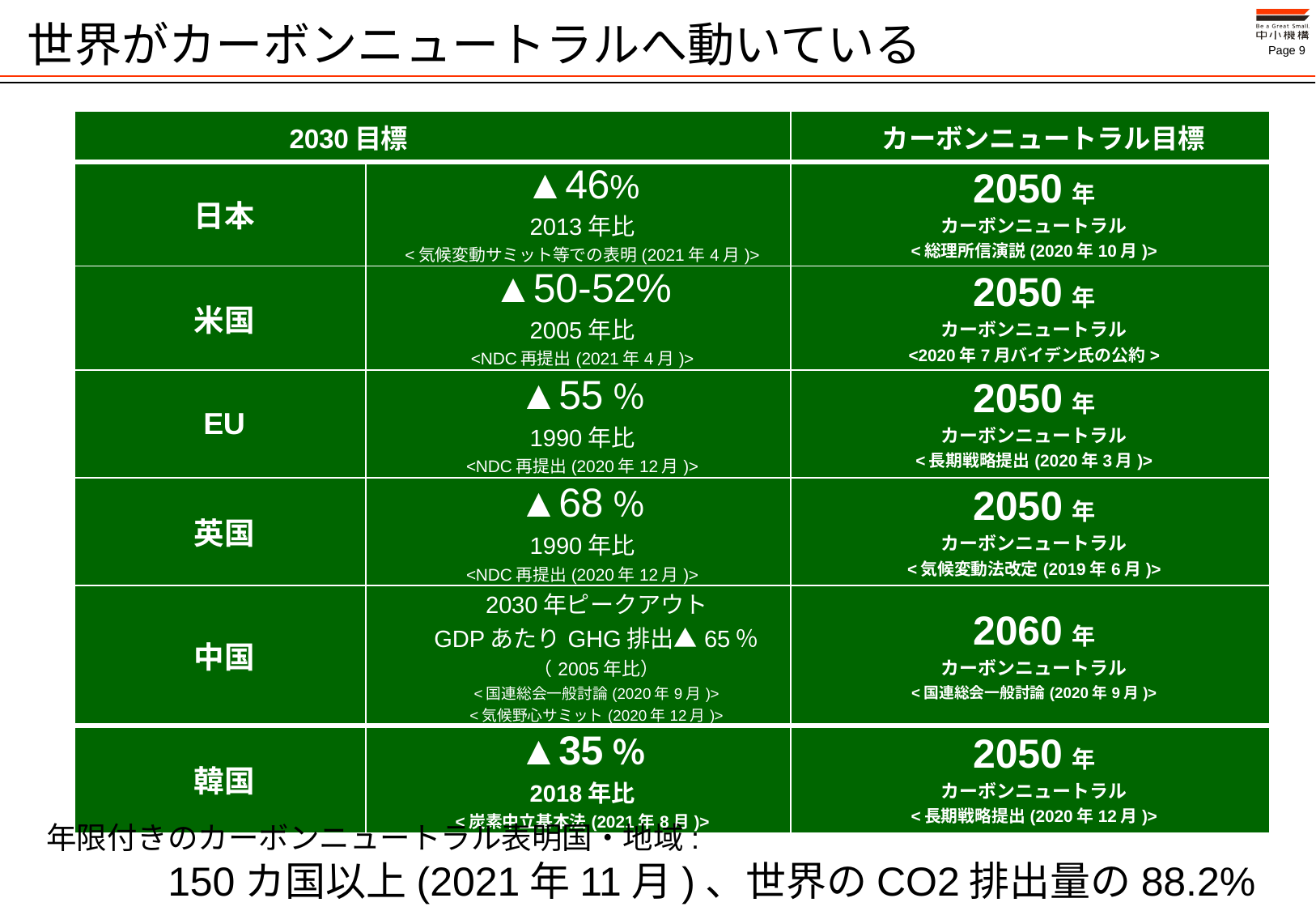

# 世界がカーボンニュートラルへ動いている
| 2030目標 |  | カーボンニュートラル目標 |
| --- | --- | --- |
| 日本 | ▲46% 2013年比 <気候変動サミット等での表明(2021年4月)> | 2050年 カーボンニュートラル <総理所信演説(2020年10月)> |
| 米国 | ▲50-52% 2005年比 <NDC再提出(2021年4月)> | 2050年 カーボンニュートラル <2020年7月バイデン氏の公約> |
| EU | ▲55％ 1990年比 <NDC再提出(2020年12月)> | 2050年 カーボンニュートラル <長期戦略提出(2020年3月)> |
| 英国 | ▲68％ 1990年比 <NDC再提出(2020年12月)> | 2050年 カーボンニュートラル <気候変動法改定(2019年6月)> |
| 中国 | 2030年ピークアウト GDPあたりGHG排出▲65％ （2005年比） <国連総会一般討論(2020年9月)> <気候野心サミット(2020年12月)> | 2060年 カーボンニュートラル <国連総会一般討論(2020年9月)> |
| 韓国 | ▲35％ 2018年比 <炭素中立基本法(2021年8月)> | 2050年 カーボンニュートラル <長期戦略提出(2020年12月)> |
年限付きのカーボンニュートラル表明国・地域:
	150カ国以上(2021年11月)、世界のCO2排出量の88.2%